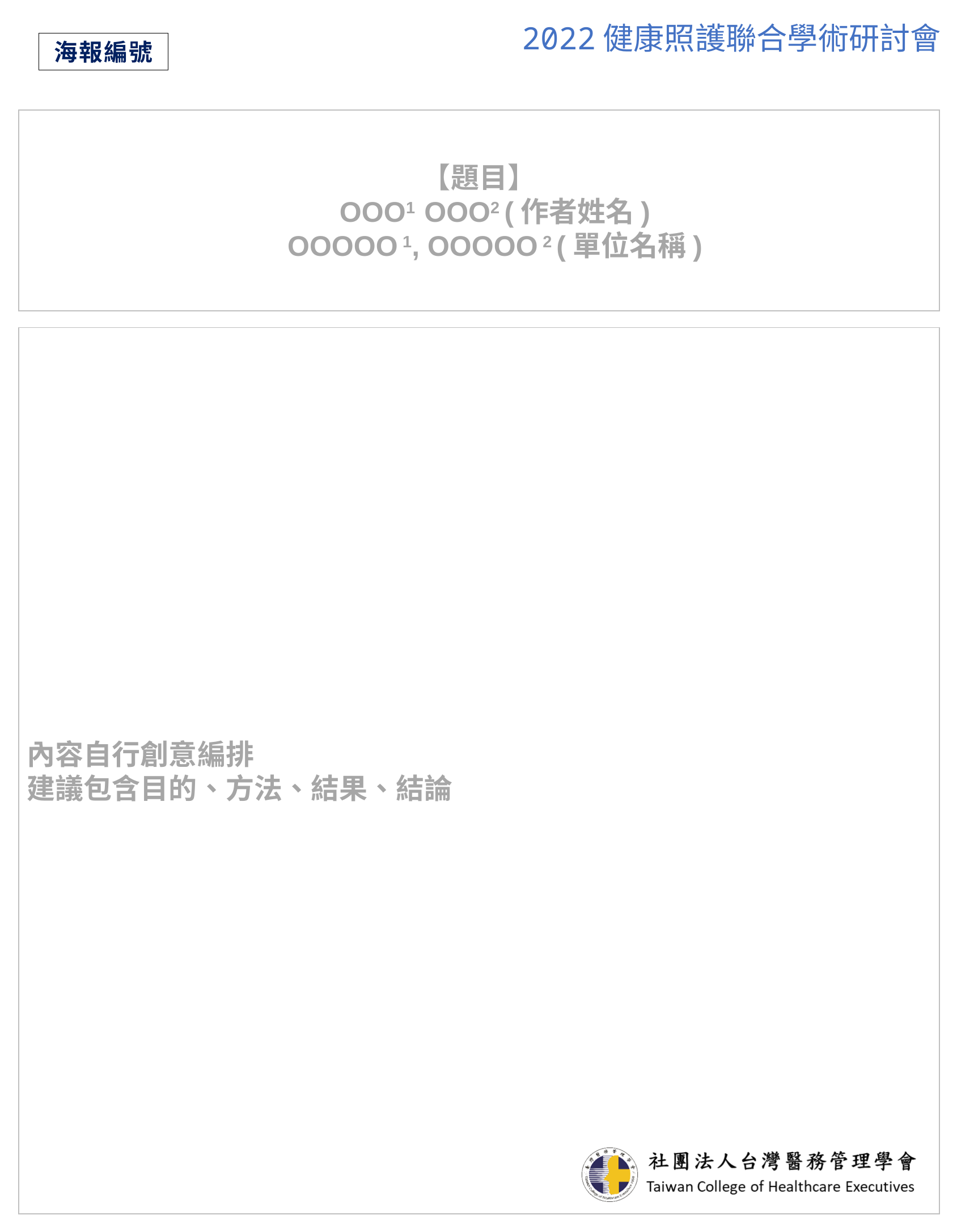

海報編號
【題目】
    OOO1  OOO2 (作者姓名)
    OOOOO 1, OOOOO 2 (單位名稱)
內容自行創意編排
建議包含目的、方法、結果、結論